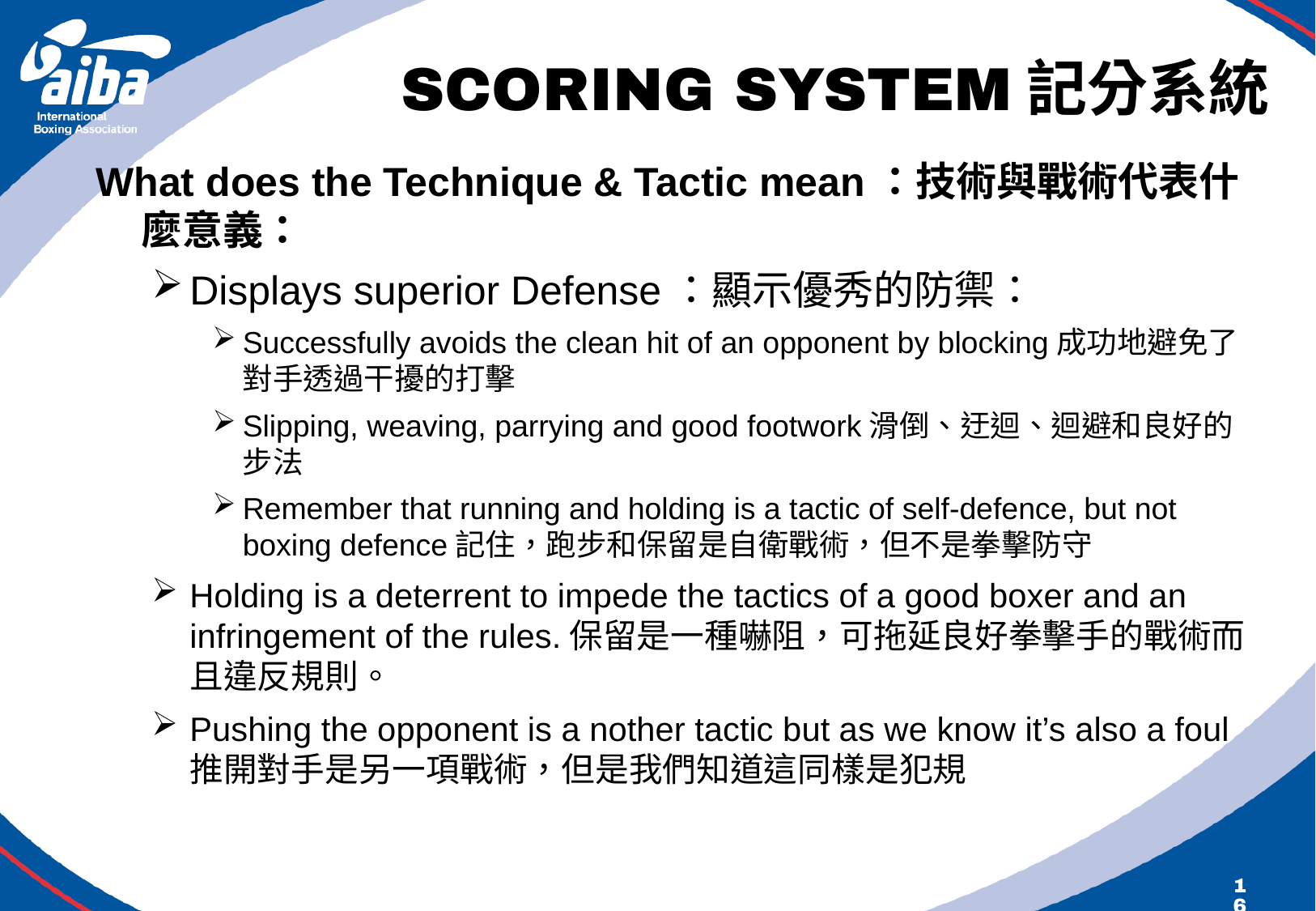

# SCORING SYSTEM記分系統
What does the Technique & Tactic mean：技術與戰術代表什麼意義：
Displays superior Defense：顯示優秀的防禦：
Successfully avoids the clean hit of an opponent by blocking成功地避免了對手透過干擾的打擊
Slipping, weaving, parrying and good footwork滑倒、迂迴、迴避和良好的步法
Remember that running and holding is a tactic of self-defence, but not boxing defence記住，跑步和保留是自衛戰術，但不是拳擊防守
Holding is a deterrent to impede the tactics of a good boxer and an infringement of the rules.保留是一種嚇阻，可拖延良好拳擊手的戰術而且違反規則。
Pushing the opponent is a nother tactic but as we know it’s also a foul推開對手是另一項戰術，但是我們知道這同樣是犯規

160